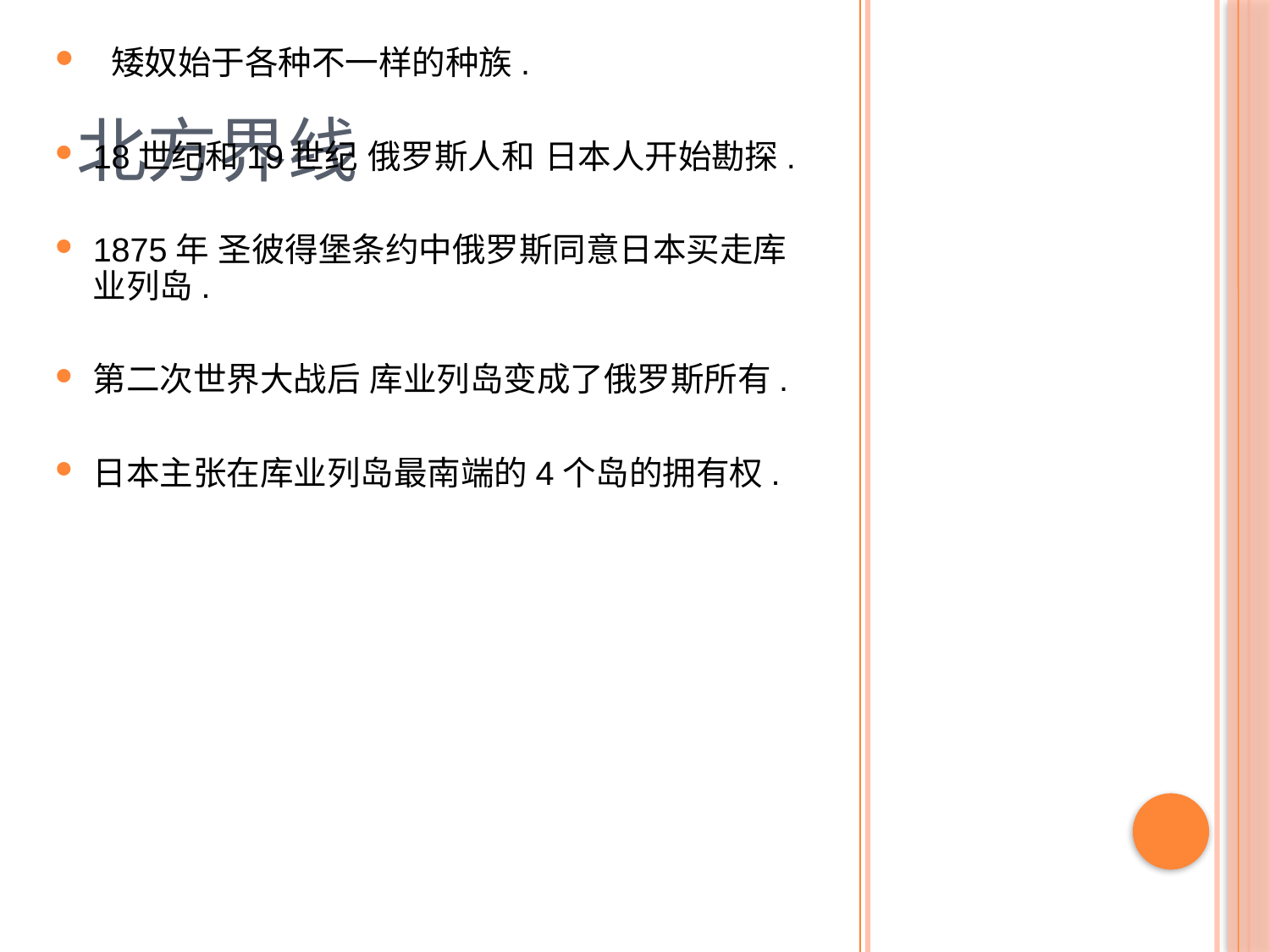

矮奴始于各种不一样的种族.

18世纪和19世纪 俄罗斯人和 日本人开始勘探.

1875年 圣彼得堡条约中俄罗斯同意日本买走库业列岛.

第二次世界大战后 库业列岛变成了俄罗斯所有.

日本主张在库业列岛最南端的4个岛的拥有权.

# 北方界线